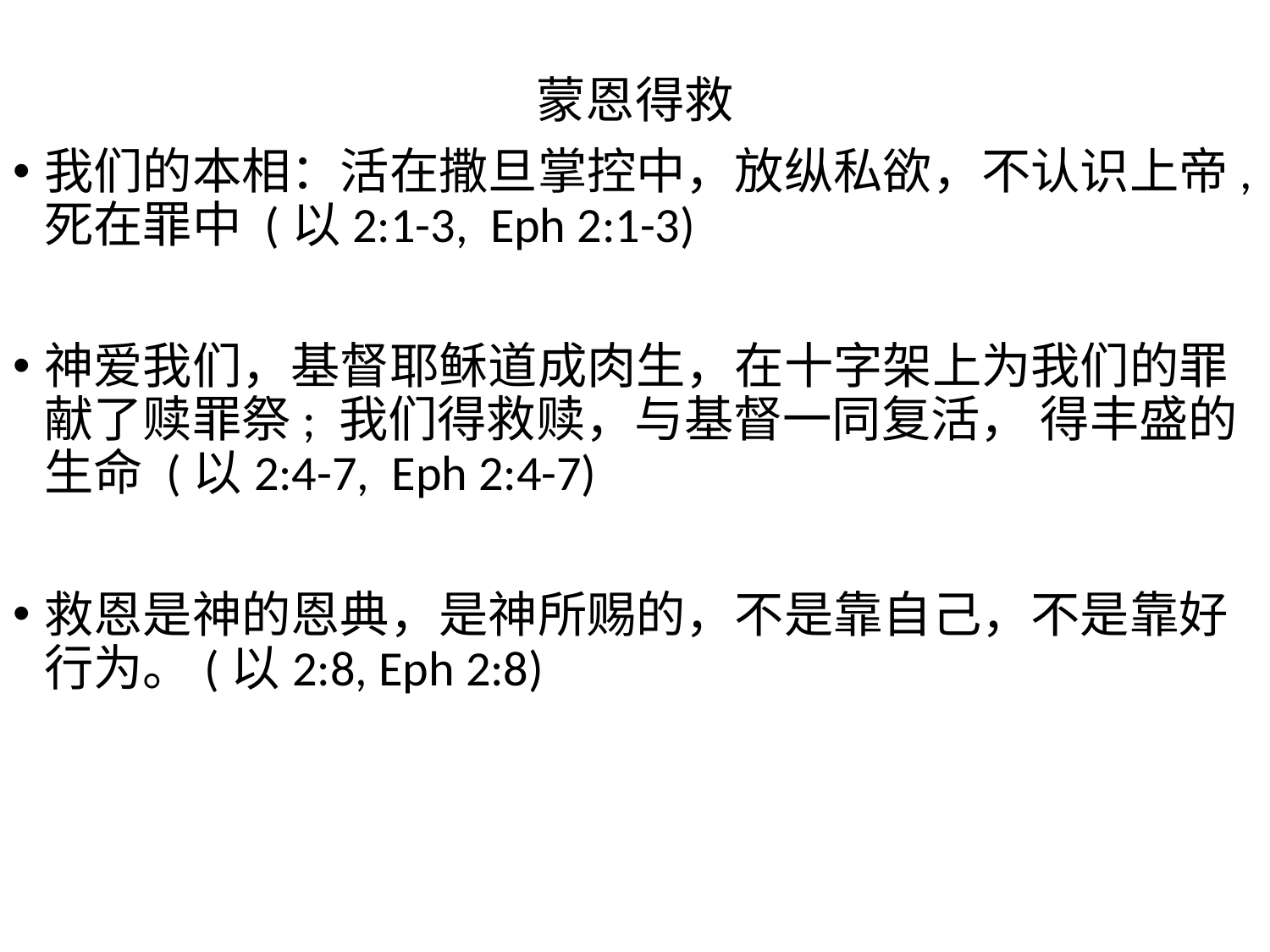

蒙恩得救
我们的本相：活在撒旦掌控中，放纵私欲，不认识上帝,死在罪中 (以2:1-3,  Eph 2:1-3)

神爱我们，基督耶稣道成肉生，在十字架上为我们的罪献了赎罪祭; 我们得救赎，与基督一同复活， 得丰盛的生命 (以2:4-7,  Eph 2:4-7)

救恩是神的恩典，是神所赐的，不是靠自己，不是靠好行为。(以2:8, Eph 2:8)